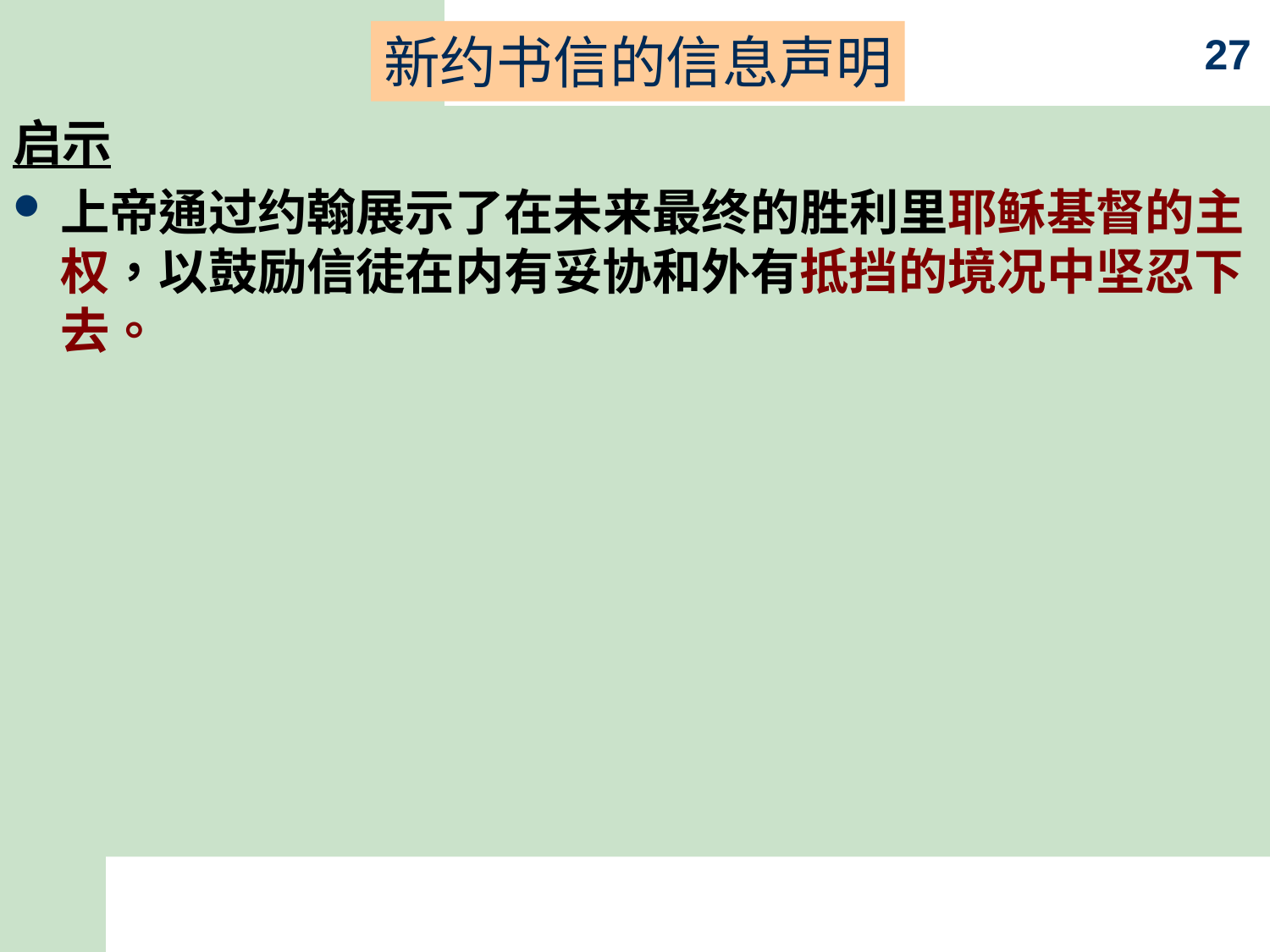

新约书信的信息声明
27
启示
上帝通过约翰展示了在未来最终的胜利里耶稣基督的主权，以鼓励信徒在内有妥协和外有抵挡的境况中坚忍下去。